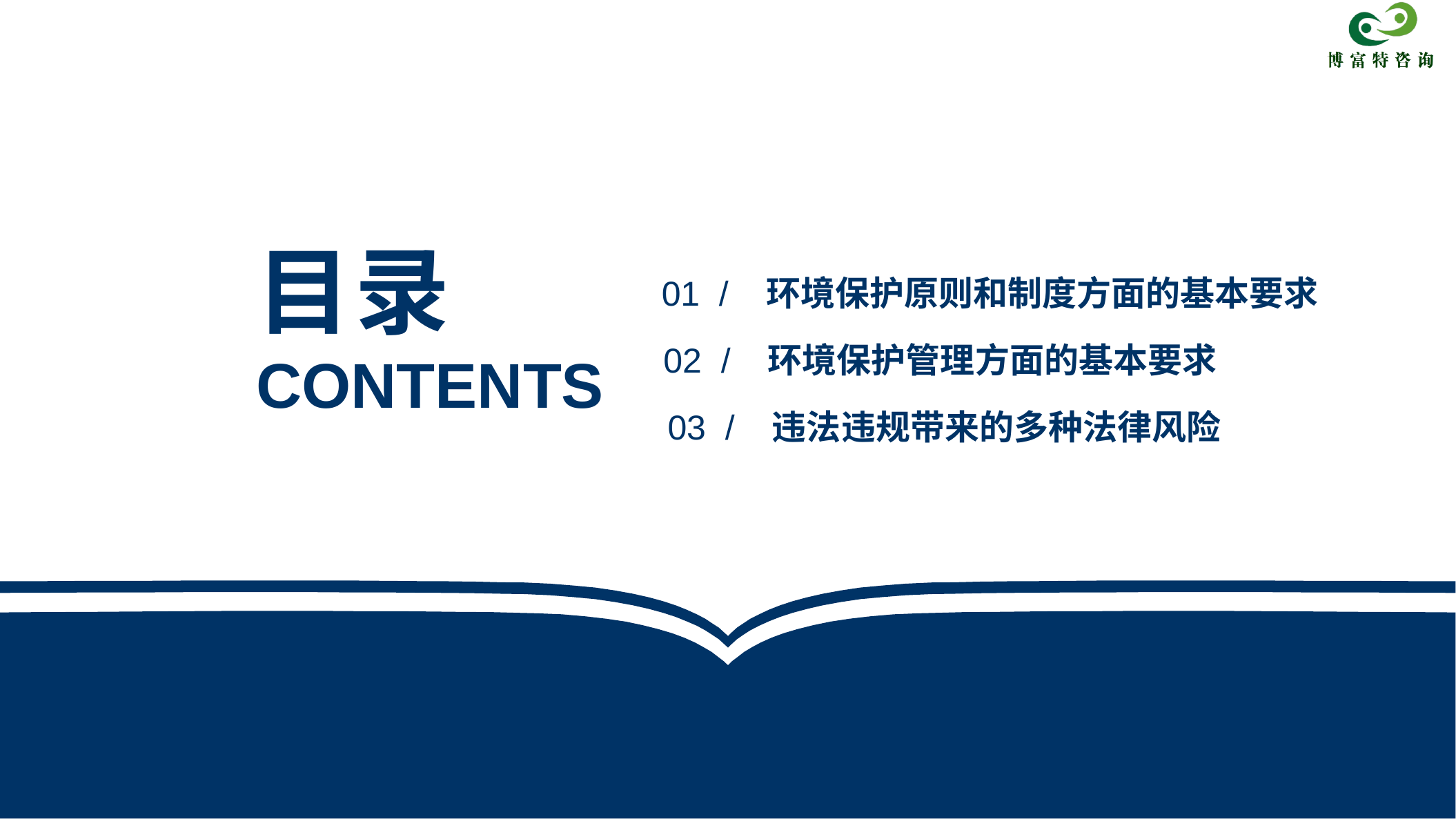

目录
01  /   环境保护原则和制度方面的基本要求
CONTENTS
02  /   环境保护管理方面的基本要求
03  /   违法违规带来的多种法律风险